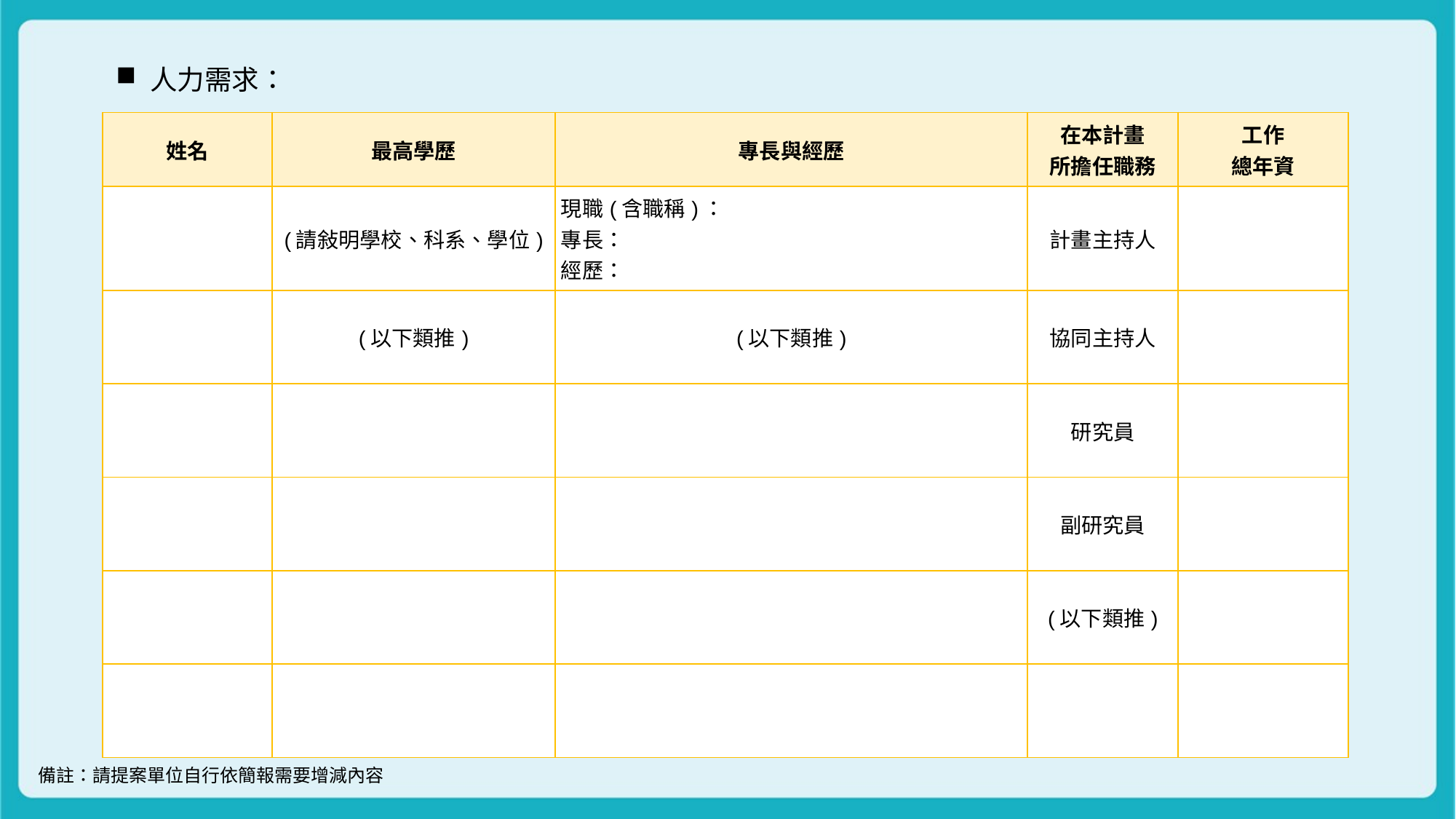

人力需求：

| 姓名 | 最高學歷 | 專長與經歷 | 在本計畫 所擔任職務 | 工作 總年資 |
| --- | --- | --- | --- | --- |
|  | (請敍明學校、科系、學位) | 現職(含職稱)： 專長： 經歷： | 計畫主持人 |  |
|  | (以下類推) | (以下類推) | 協同主持人 |  |
|  |  |  | 研究員 |  |
|  |  |  | 副研究員 |  |
|  |  |  | (以下類推) |  |
|  |  |  |  |  |
備註：請提案單位自行依簡報需要增減內容